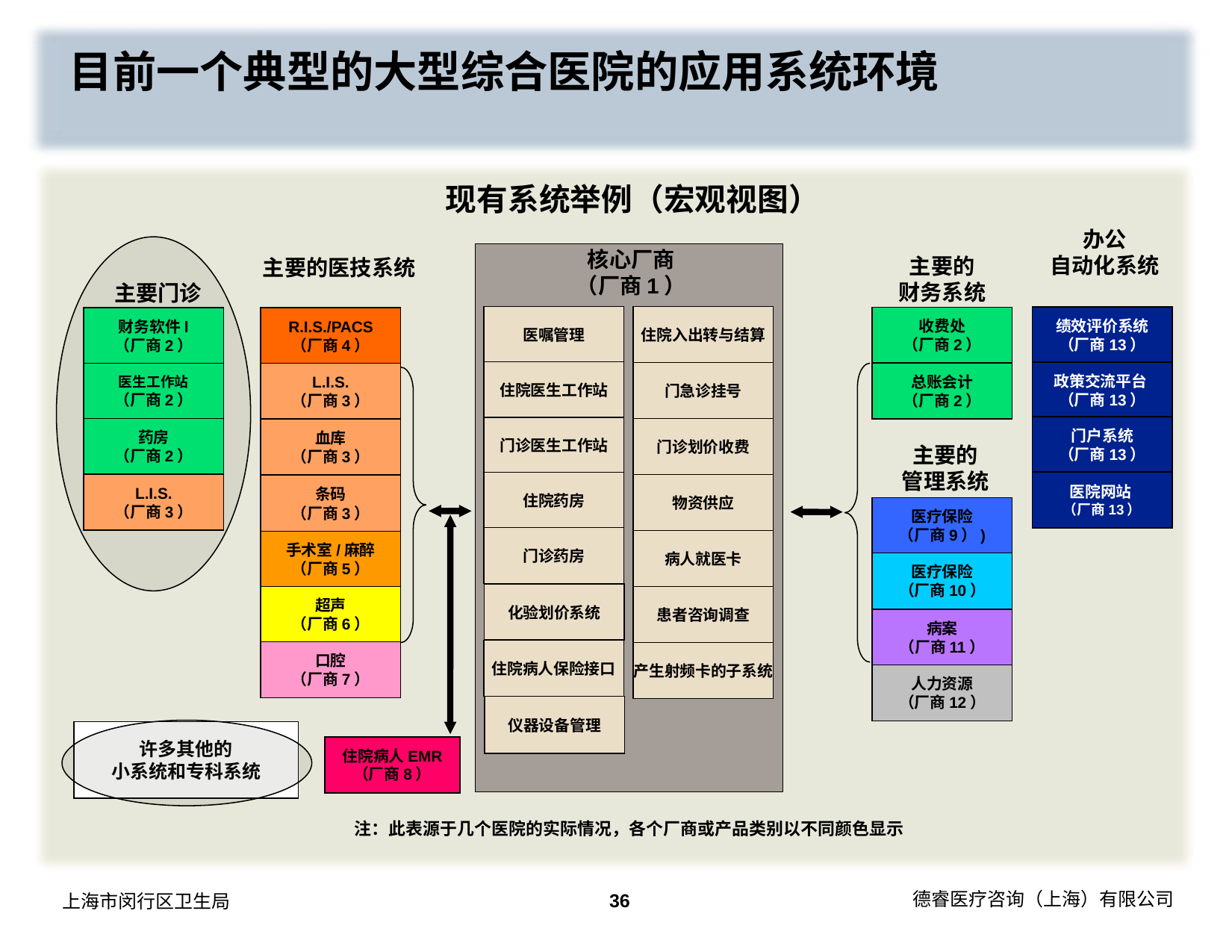

目前一个典型的大型综合医院的应用系统环境
现有系统举例（宏观视图）
办公
自动化系统

核心厂商
（厂商1）

主要的
财务系统
主要的医技系统
主要门诊
医嘱管理
住院入出转与结算
绩效评价系统
（厂商13）
收费处
（厂商2）
总账会计
（厂商2）
财务软件l
（厂商2）
R.I.S./PACS
（厂商4）
住院医生工作站
政策交流平台
（厂商13）
门急诊挂号
医生工作站
（厂商2）
L.I.S.
（厂商3）

门户系统
（厂商13）
门诊医生工作站
药房
（厂商2）
门诊划价收费
血库
（厂商3）
主要的
管理系统
医院网站
（厂商13）
住院药房
L.I.S.
（厂商3）
物资供应
条码
（厂商3）
医疗保险
（厂商9）)

门诊药房
病人就医卡
手术室/麻醉
（厂商5）
医疗保险
（厂商10）
化验划价系统
超声
（厂商6）
患者咨询调查
病案
（厂商11）

住院病人保险接口
口腔
（厂商7）
产生射频卡的子系统
人力资源
（厂商12）
仪器设备管理

许多其他的
小系统和专科系统
住院病人EMR
（厂商8）
注：此表源于几个医院的实际情况，各个厂商或产品类别以不同颜色显示
36